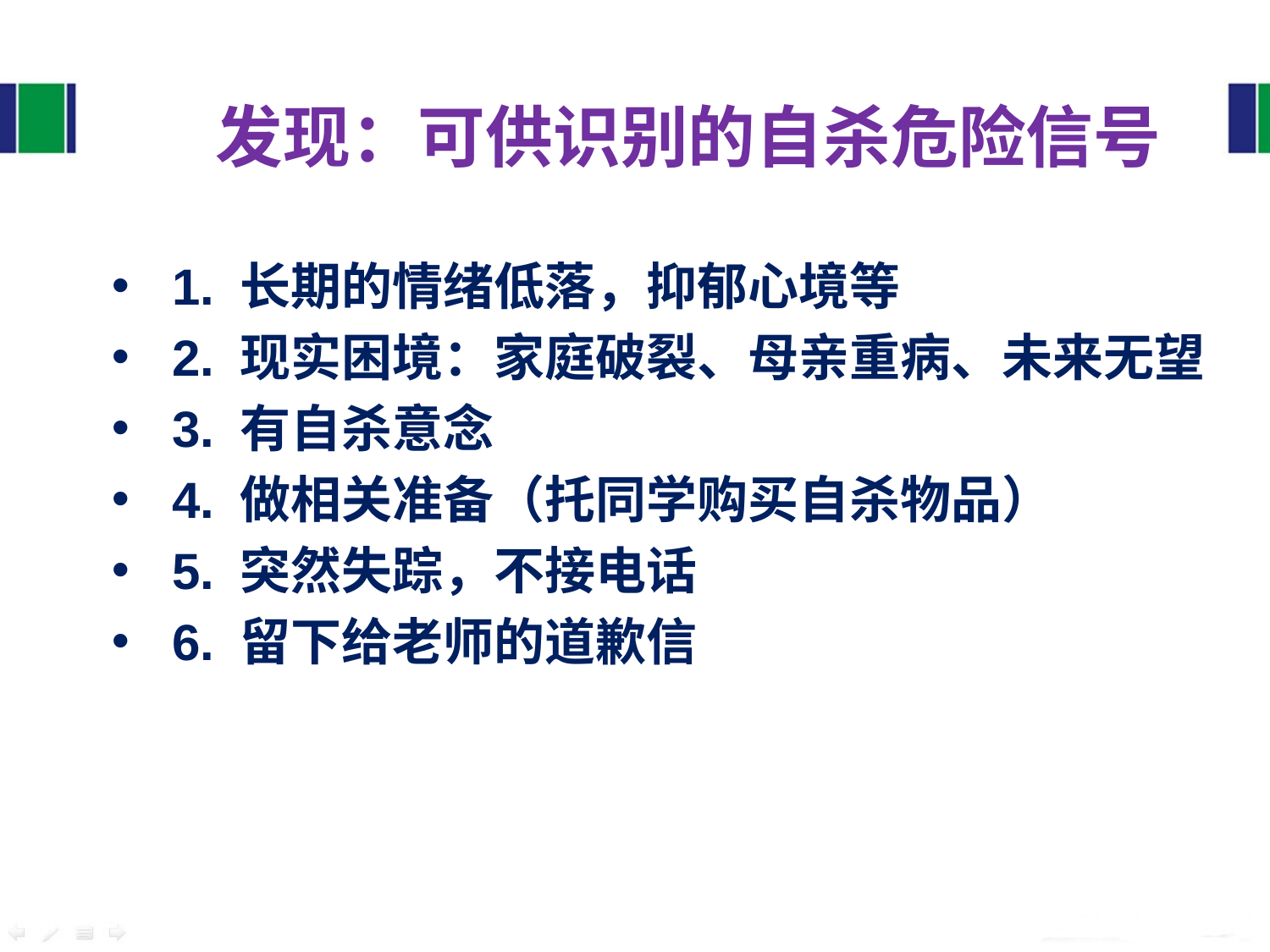

# 发现：可供识别的自杀危险信号
 1. 长期的情绪低落，抑郁心境等
 2. 现实困境：家庭破裂、母亲重病、未来无望
 3. 有自杀意念
 4. 做相关准备（托同学购买自杀物品）
 5. 突然失踪，不接电话
 6. 留下给老师的道歉信

79